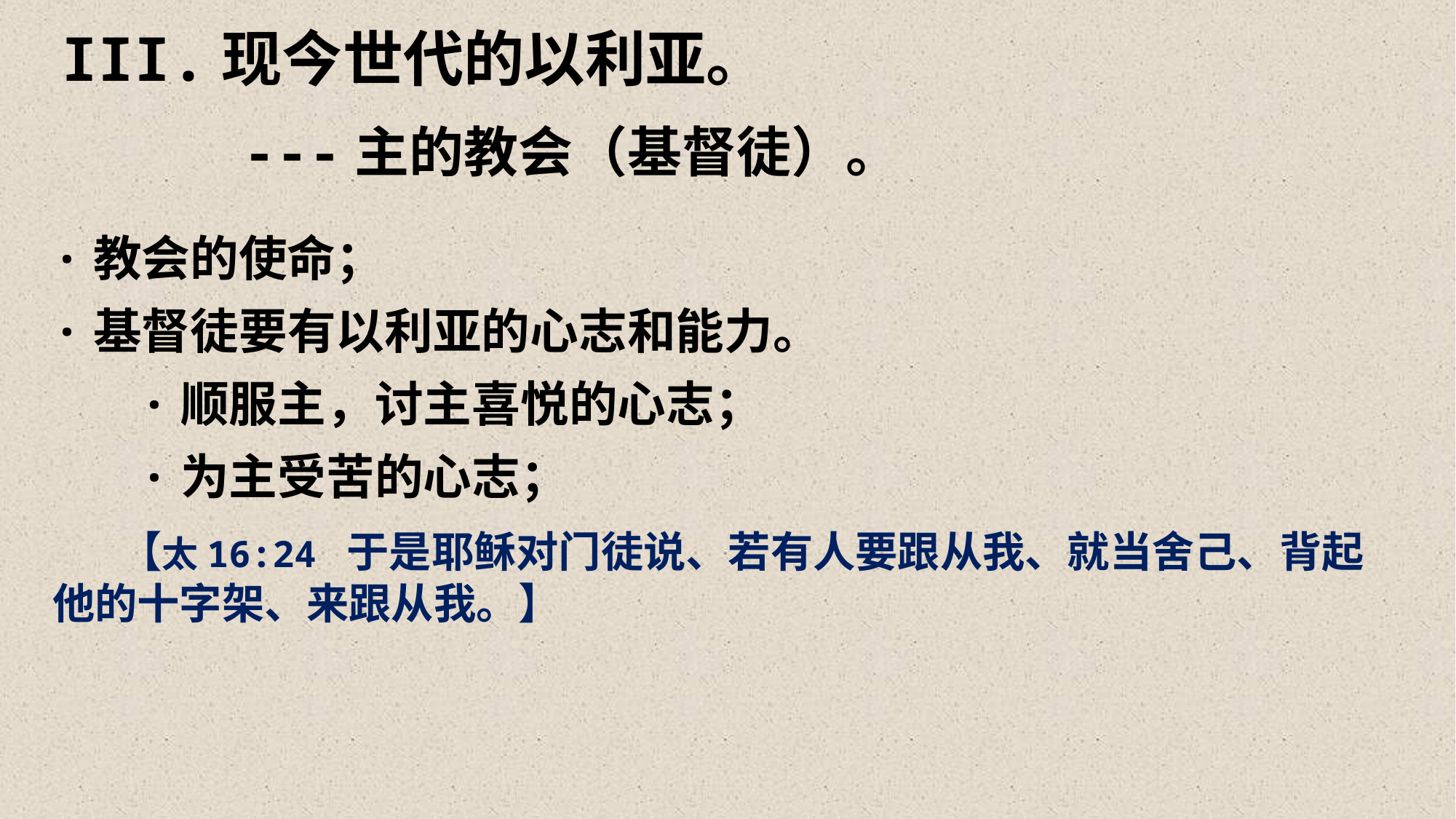

III.现今世代的以利亚。
     ---主的教会（基督徒）。
·教会的使命；
·基督徒要有以利亚的心志和能力。
   ·顺服主，讨主喜悦的心志；
   ·为主受苦的心志；
     【太16:24 于是耶稣对门徒说、若有人要跟从我、就当舍己、背起他的十字架、来跟从我。】